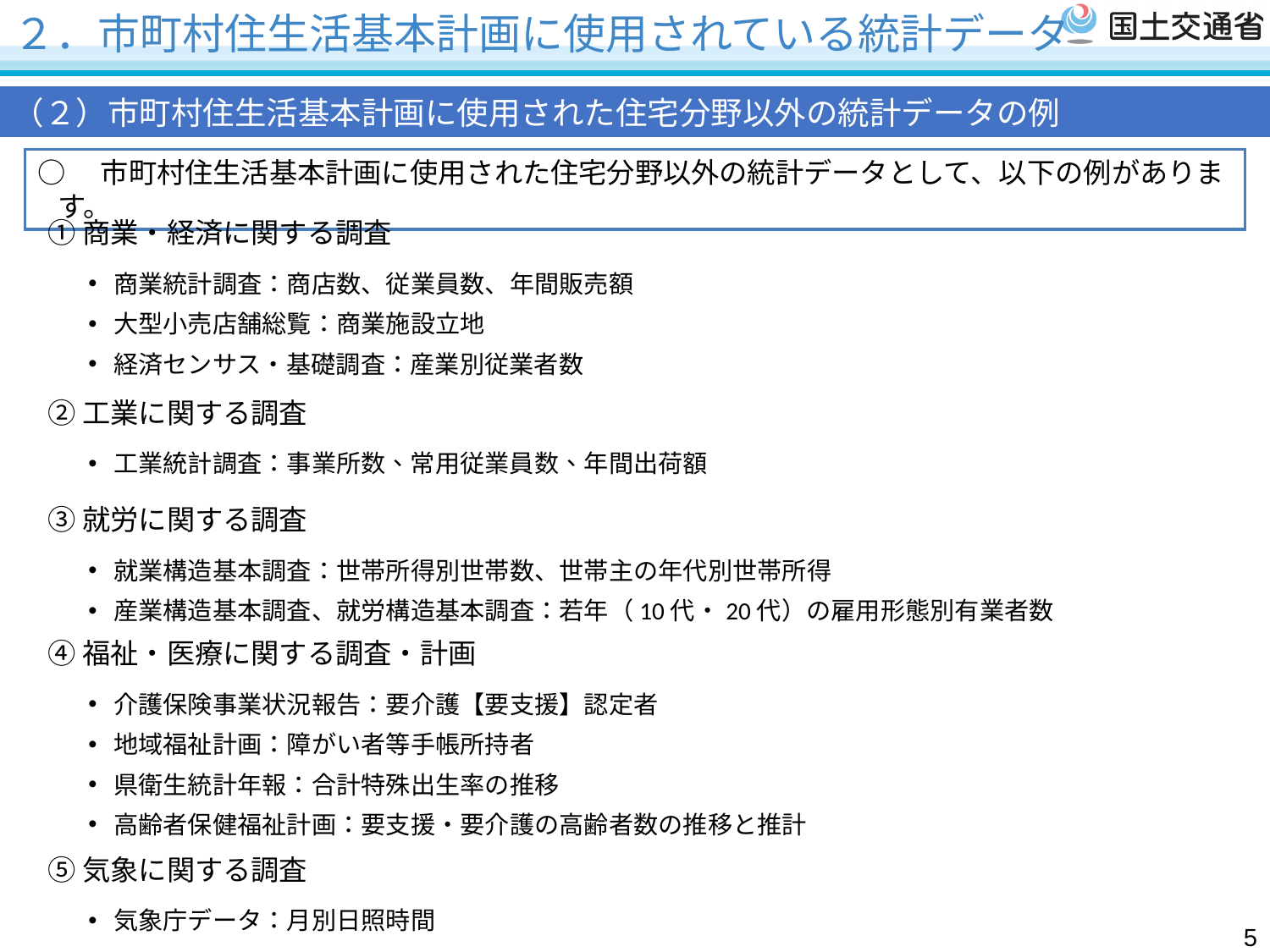

# ２．市町村住生活基本計画に使用されている統計データ
（２）市町村住生活基本計画に使用された住宅分野以外の統計データの例
○　市町村住生活基本計画に使用された住宅分野以外の統計データとして、以下の例があります。
①商業・経済に関する調査
商業統計調査：商店数、従業員数、年間販売額
大型小売店舗総覧：商業施設立地
経済センサス・基礎調査：産業別従業者数
②工業に関する調査
工業統計調査：事業所数、常用従業員数、年間出荷額
③就労に関する調査
就業構造基本調査：世帯所得別世帯数、世帯主の年代別世帯所得
産業構造基本調査、就労構造基本調査：若年（10代・20代）の雇用形態別有業者数
④福祉・医療に関する調査・計画
介護保険事業状況報告：要介護【要支援】認定者
地域福祉計画：障がい者等手帳所持者
県衛生統計年報：合計特殊出生率の推移
高齢者保健福祉計画：要支援・要介護の高齢者数の推移と推計
⑤気象に関する調査
気象庁データ：月別日照時間
5